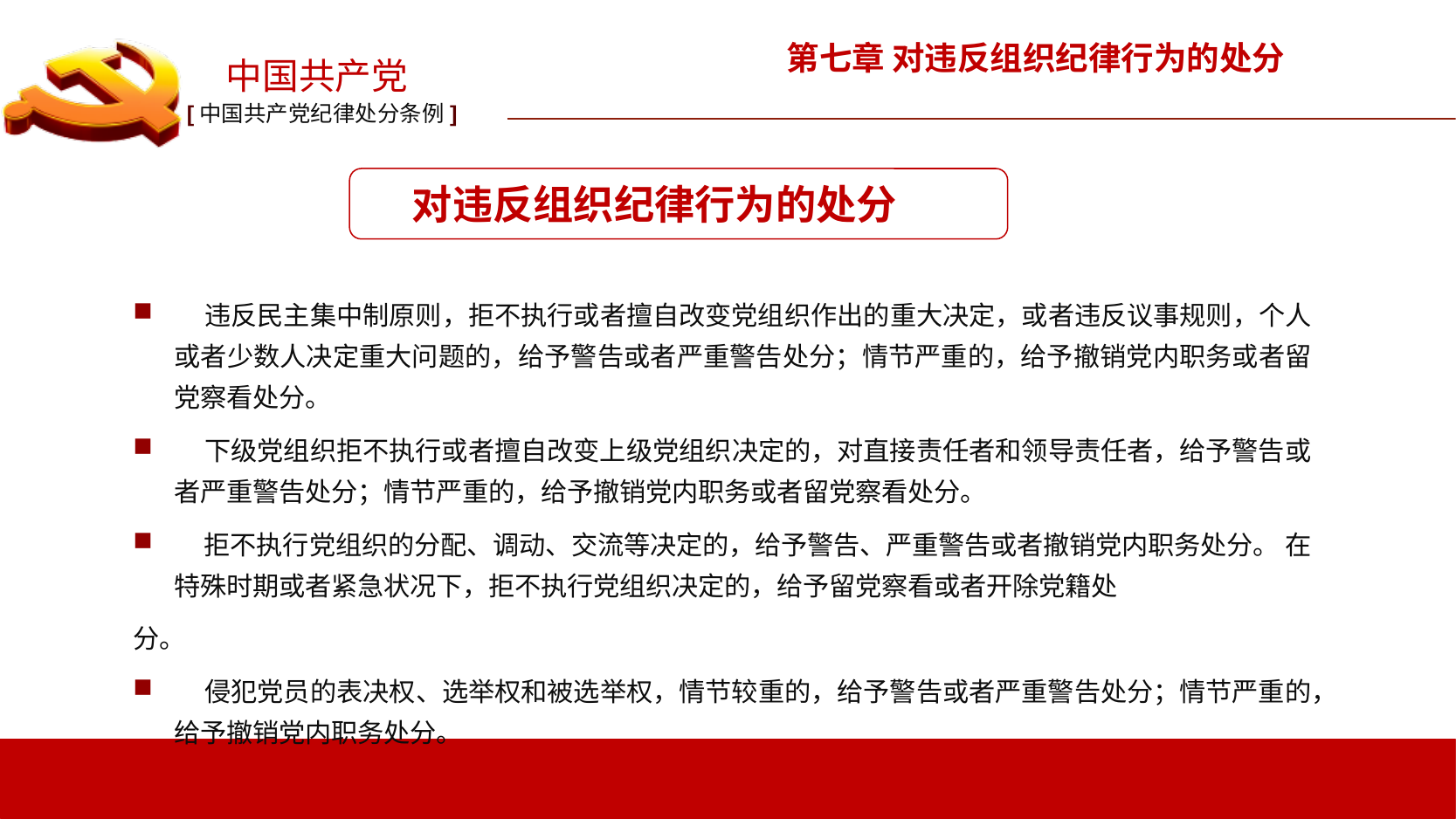

第七章 对违反组织纪律行为的处分
    对违反组织纪律行为的处分
    违反民主集中制原则，拒不执行或者擅自改变党组织作出的重大决定，或者违反议事规则，个人或者少数人决定重大问题的，给予警告或者严重警告处分；情节严重的，给予撤销党内职务或者留党察看处分。
    下级党组织拒不执行或者擅自改变上级党组织决定的，对直接责任者和领导责任者，给予警告或者严重警告处分；情节严重的，给予撤销党内职务或者留党察看处分。
    拒不执行党组织的分配、调动、交流等决定的，给予警告、严重警告或者撤销党内职务处分。 在特殊时期或者紧急状况下，拒不执行党组织决定的，给予留党察看或者开除党籍处
分。
    侵犯党员的表决权、选举权和被选举权，情节较重的，给予警告或者严重警告处分；情节严重的，给予撤销党内职务处分。